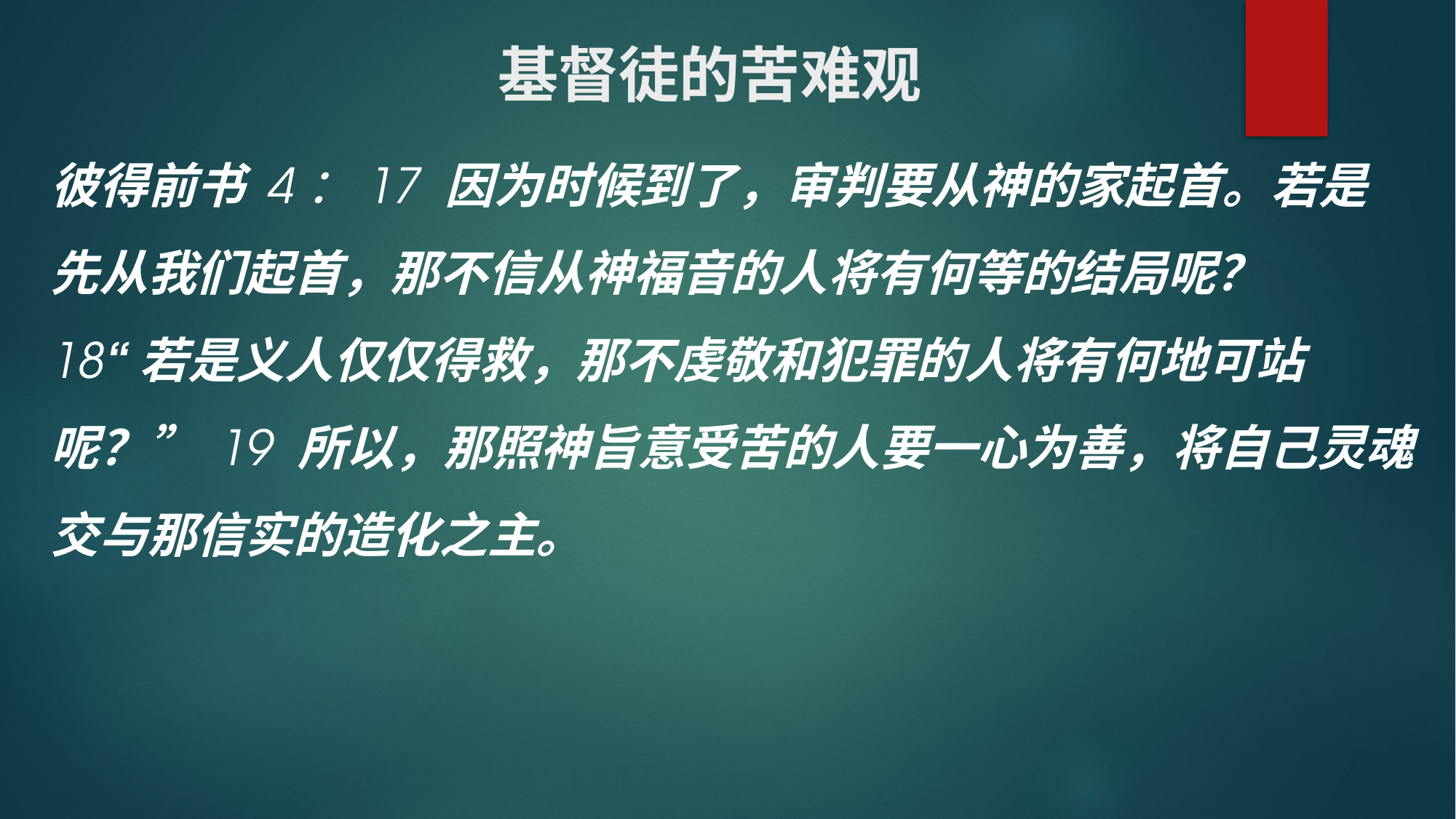

# 基督徒的苦难观
彼得前书 4：17 因为时候到了，审判要从神的家起首。若是先从我们起首，那不信从神福音的人将有何等的结局呢？ 18“若是义人仅仅得救，那不虔敬和犯罪的人将有何地可站呢？” 19 所以，那照神旨意受苦的人要一心为善，将自己灵魂交与那信实的造化之主。